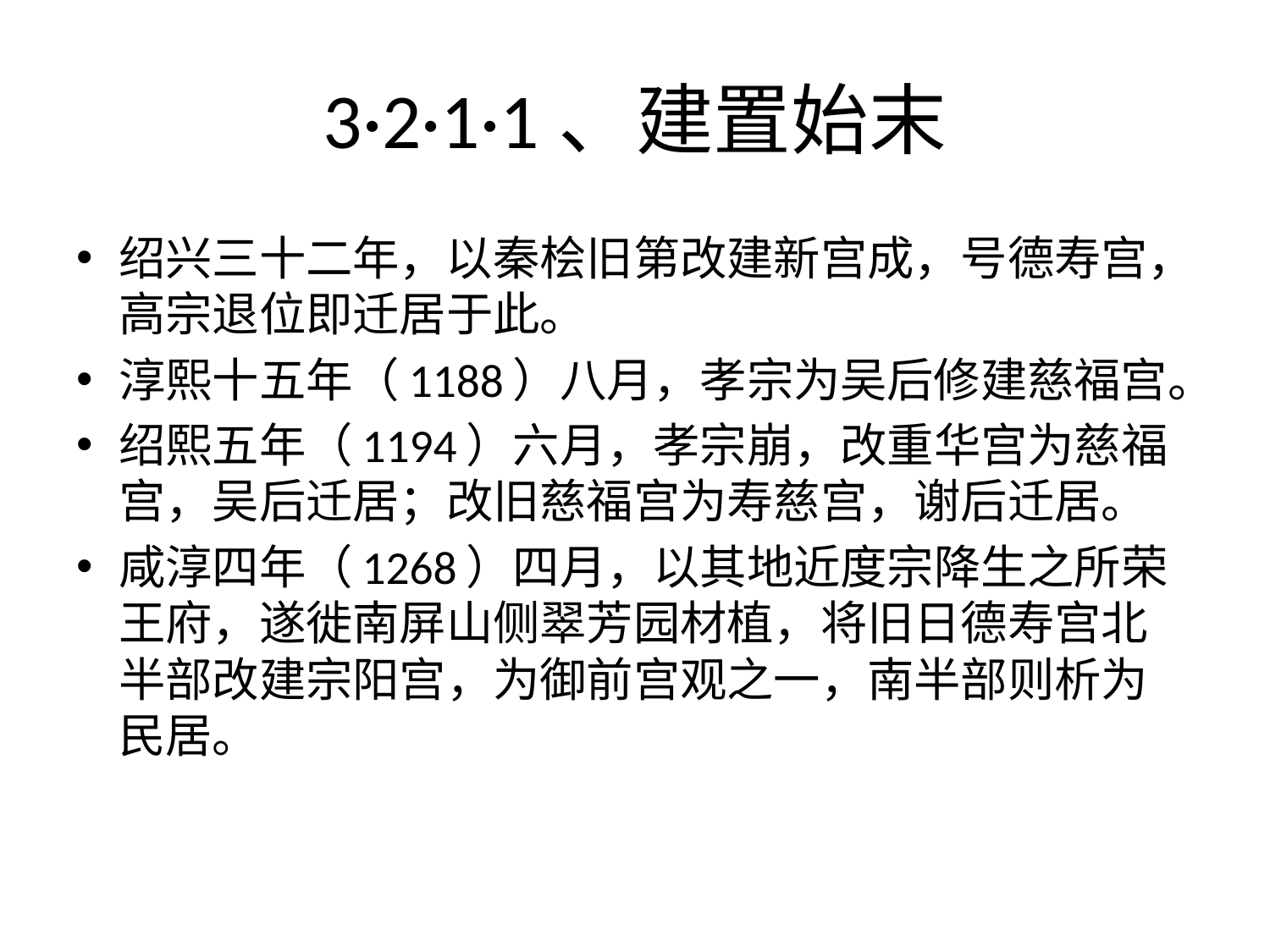

# 3·2·1·1、建置始末
绍兴三十二年，以秦桧旧第改建新宫成，号德寿宫，高宗退位即迁居于此。
淳熙十五年（1188）八月，孝宗为吴后修建慈福宫。
绍熙五年（1194）六月，孝宗崩，改重华宫为慈福宫，吴后迁居；改旧慈福宫为寿慈宫，谢后迁居。
咸淳四年（1268）四月，以其地近度宗降生之所荣王府，遂徙南屏山侧翠芳园材植，将旧日德寿宫北半部改建宗阳宫，为御前宫观之一，南半部则析为民居。